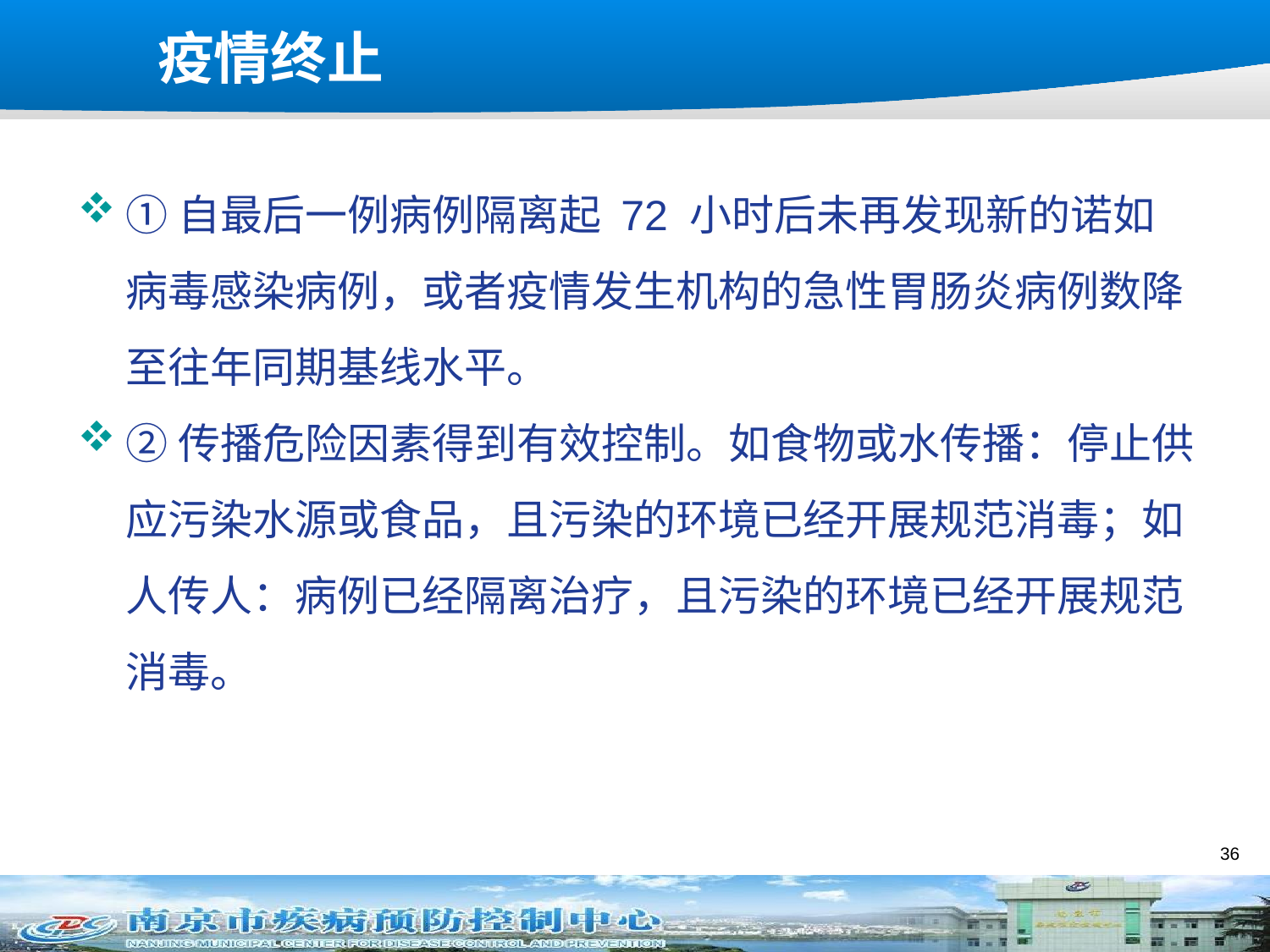

# 疫情终止
①自最后一例病例隔离起 72 小时后未再发现新的诺如病毒感染病例，或者疫情发生机构的急性胃肠炎病例数降至往年同期基线水平。
②传播危险因素得到有效控制。如食物或水传播：停止供应污染水源或食品，且污染的环境已经开展规范消毒；如人传人：病例已经隔离治疗，且污染的环境已经开展规范消毒。

36